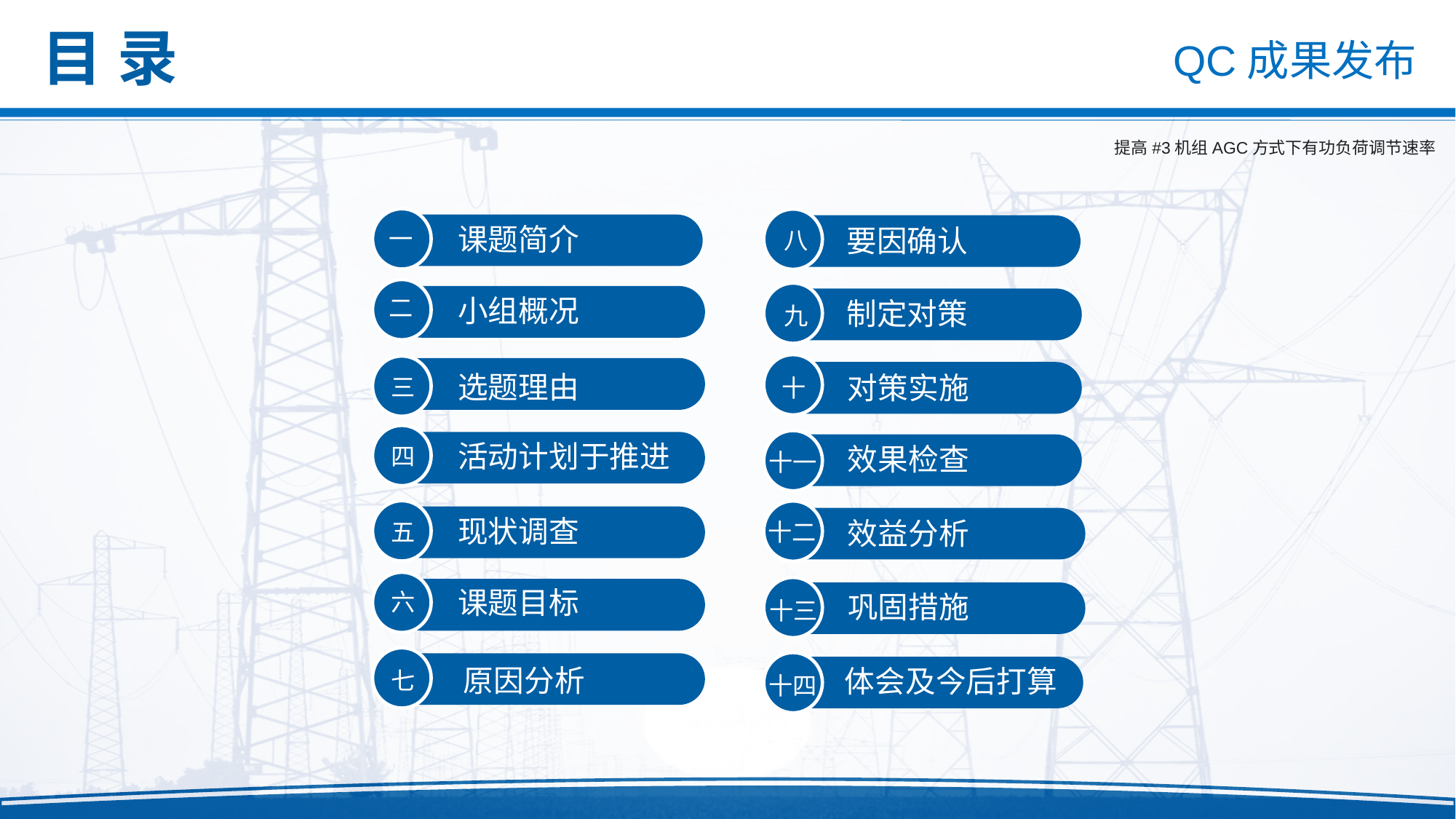

目 录

一
课题简介

八
要因确认

二
小组概况

制定对策

九

十

对策实施

三

选题理由

四
活动计划于推进

效果检查

十一

五
现状调查

十二
效益分析

六
课题目标

巩固措施

十三

七
原因分析

体会及今后打算

十四
.